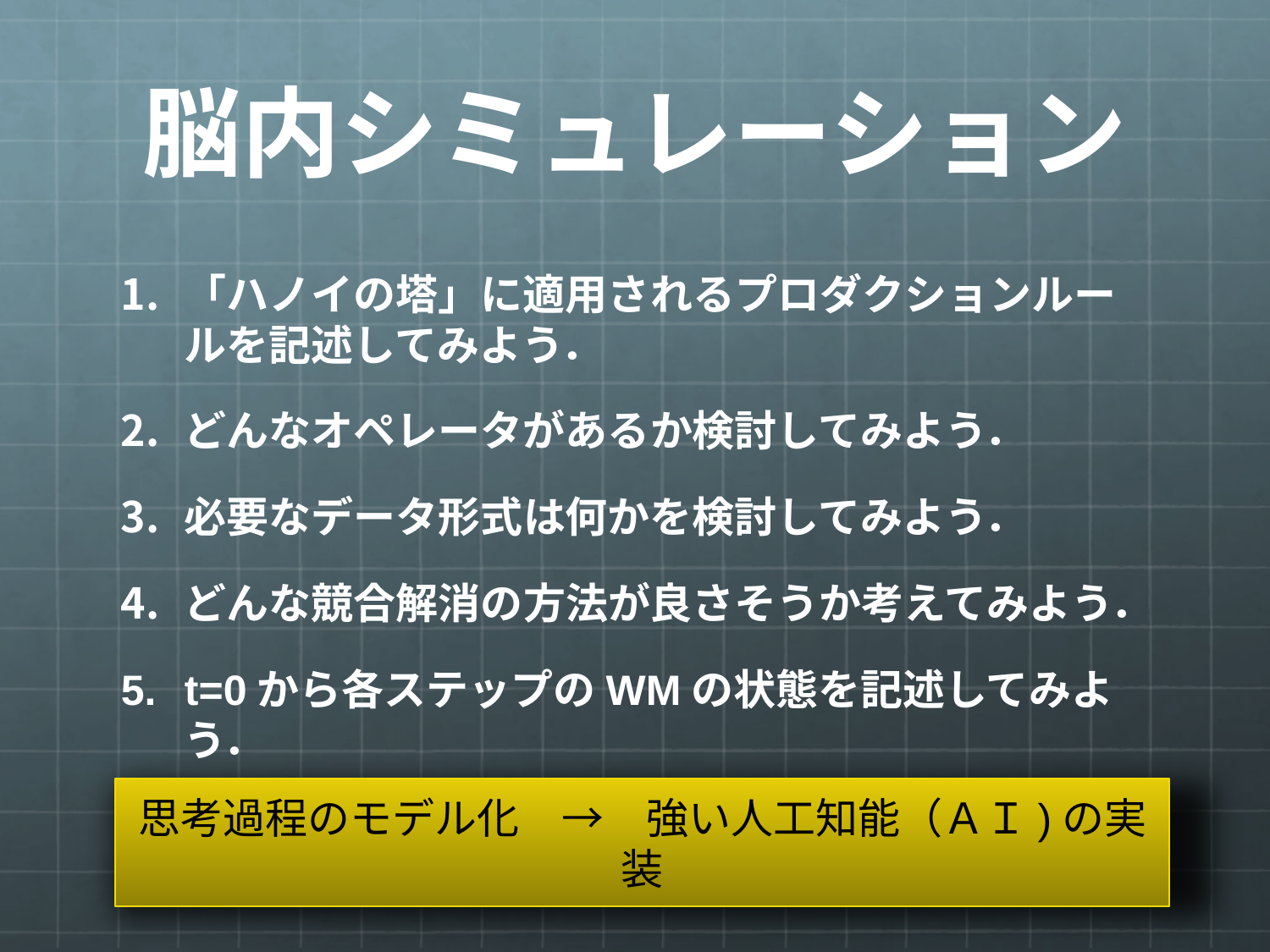

# 脳内シミュレーション
「ハノイの塔」に適用されるプロダクションルールを記述してみよう．
どんなオペレータがあるか検討してみよう．
必要なデータ形式は何かを検討してみよう．
どんな競合解消の方法が良さそうか考えてみよう．
t=0から各ステップのWMの状態を記述してみよう．
思考過程のモデル化　→　強い人工知能（ＡＩ)の実装